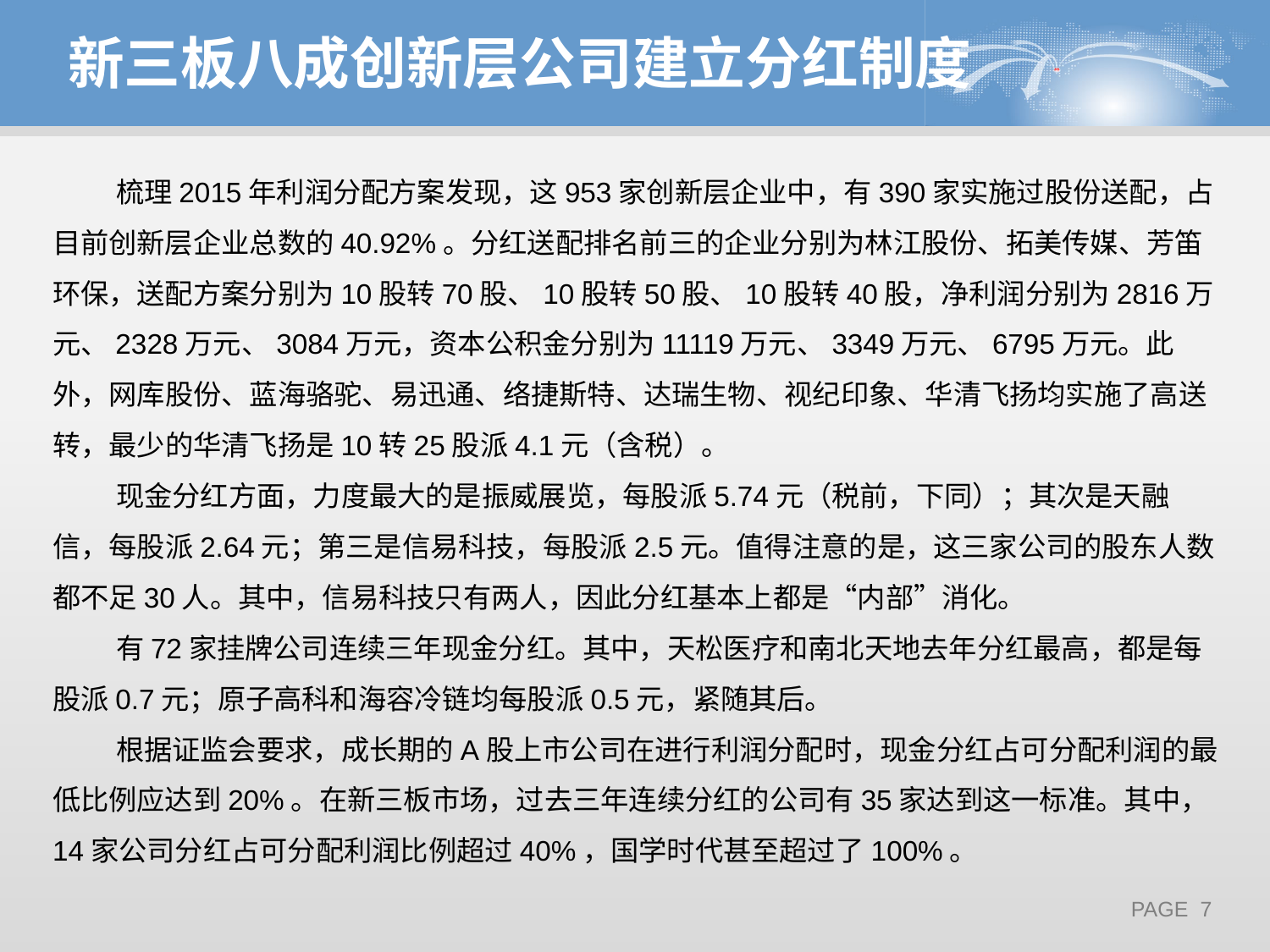

新三板八成创新层公司建立分红制度
梳理2015年利润分配方案发现，这953家创新层企业中，有390家实施过股份送配，占目前创新层企业总数的40.92%。分红送配排名前三的企业分别为林江股份、拓美传媒、芳笛环保，送配方案分别为10股转70股、10股转50股、10股转40股，净利润分别为2816万元、2328万元、3084万元，资本公积金分别为11119万元、3349万元、6795万元。此外，网库股份、蓝海骆驼、易迅通、络捷斯特、达瑞生物、视纪印象、华清飞扬均实施了高送转，最少的华清飞扬是10转25股派4.1元（含税）。
现金分红方面，力度最大的是振威展览，每股派5.74元（税前，下同）；其次是天融信，每股派2.64元；第三是信易科技，每股派2.5元。值得注意的是，这三家公司的股东人数都不足30人。其中，信易科技只有两人，因此分红基本上都是“内部”消化。
有72家挂牌公司连续三年现金分红。其中，天松医疗和南北天地去年分红最高，都是每股派0.7元；原子高科和海容冷链均每股派0.5元，紧随其后。
根据证监会要求，成长期的A股上市公司在进行利润分配时，现金分红占可分配利润的最低比例应达到20%。在新三板市场，过去三年连续分红的公司有35家达到这一标准。其中，14家公司分红占可分配利润比例超过40%，国学时代甚至超过了100%。